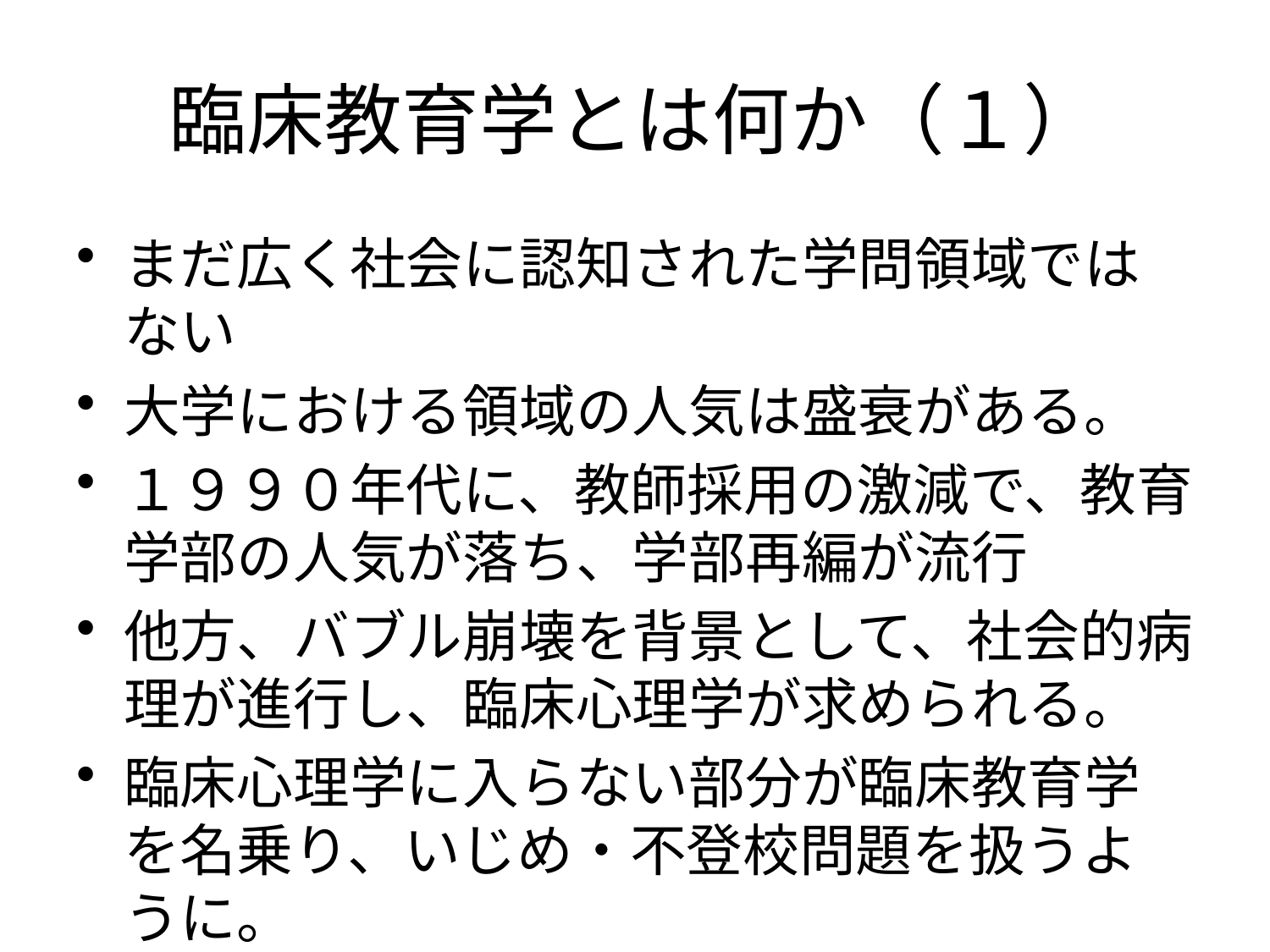

# 臨床教育学とは何か（１）
まだ広く社会に認知された学問領域ではない
大学における領域の人気は盛衰がある。
１９９０年代に、教師採用の激減で、教育学部の人気が落ち、学部再編が流行
他方、バブル崩壊を背景として、社会的病理が進行し、臨床心理学が求められる。
臨床心理学に入らない部分が臨床教育学を名乗り、いじめ・不登校問題を扱うように。